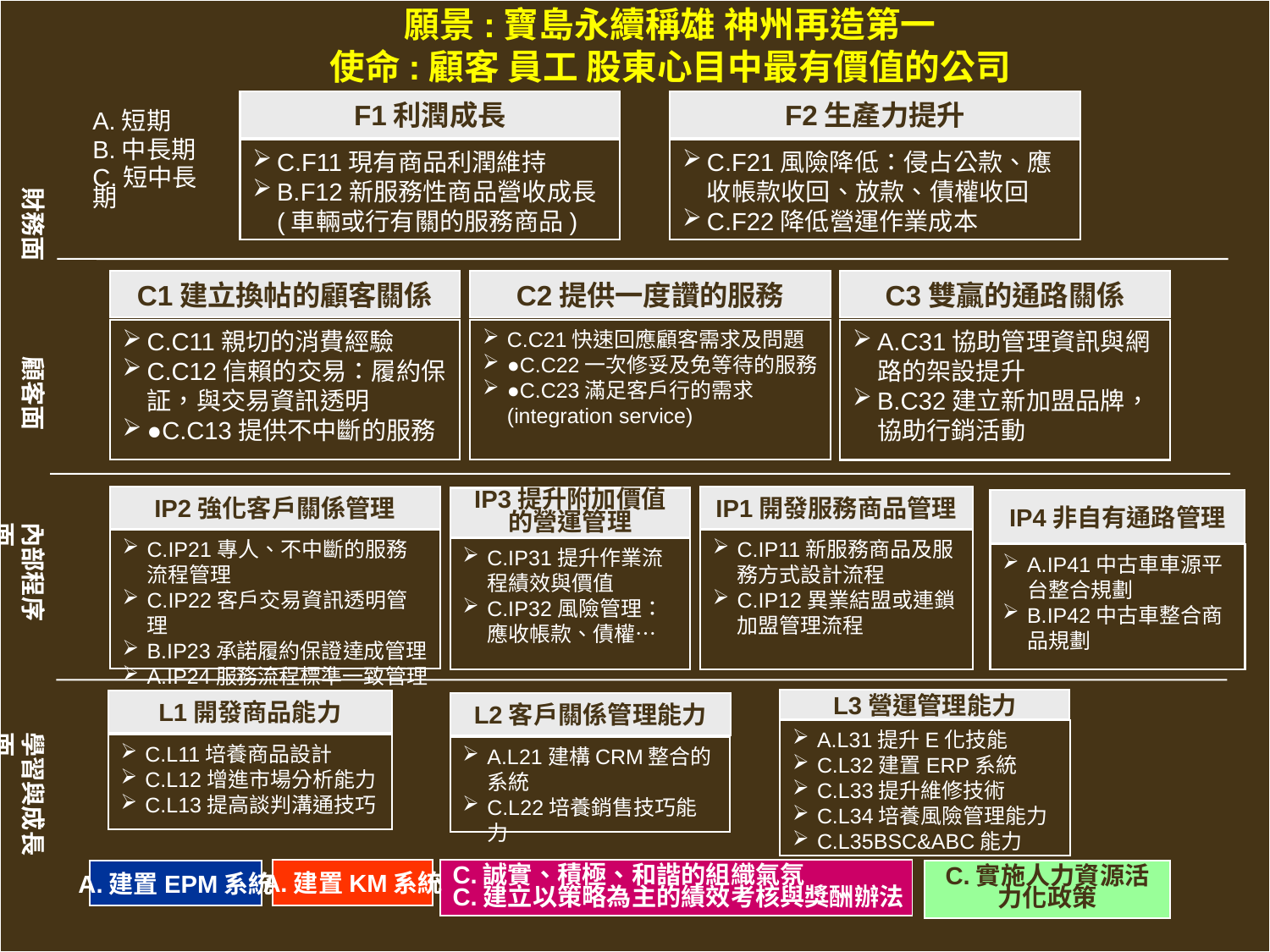

# 願景:寶島永續稱雄 神州再造第一 使命:顧客 員工 股東心目中最有價值的公司
F1利潤成長
F2生產力提升
A.短期
B.中長期
C.短中長期
C.F11現有商品利潤維持
B.F12新服務性商品營收成長(車輛或行有關的服務商品)
C.F21風險降低：侵占公款、應收帳款收回、放款、債權收回
C.F22降低營運作業成本
財務面

C1建立換帖的顧客關係
C2提供一度讚的服務
C3雙贏的通路關係
A.C31協助管理資訊與網路的架設提升
B.C32建立新加盟品牌，協助行銷活動
C.C11親切的消費經驗
C.C12信賴的交易：履約保証，與交易資訊透明
●C.C13提供不中斷的服務
C.C21快速回應顧客需求及問題
●C.C22一次修妥及免等待的服務
●C.C23滿足客戶行的需求(integration service)
顧客面

IP2強化客戶關係管理
IP1開發服務商品管理
IP3提升附加價值的營運管理
IP4非自有通路管理
內部程序面
C.IP21專人、不中斷的服務流程管理
C.IP22客戶交易資訊透明管理
B.IP23承諾履約保證達成管理
A.IP24服務流程標準一致管理
C.IP11新服務商品及服務方式設計流程
C.IP12異業結盟或連鎖加盟管理流程
C.IP31提升作業流程績效與價值
C.IP32風險管理：應收帳款、債權…
A.IP41中古車車源平台整合規劃
B.IP42中古車整合商品規劃

L1開發商品能力
L3營運管理能力
L2客戶關係管理能力
學習與成長面
A.L31提升E化技能
C.L32建置ERP系統
C.L33提升維修技術
C.L34培養風險管理能力
C.L35BSC&ABC能力
C.L11培養商品設計
C.L12增進市場分析能力
C.L13提高談判溝通技巧
A.L21建構CRM整合的系統
C.L22培養銷售技巧能力
A.建置KM系統
C.誠實、積極、和諧的組織氣氛
C.建立以策略為主的績效考核與獎酬辦法
C.實施人力資源活力化政策
A.建置EPM系統
6